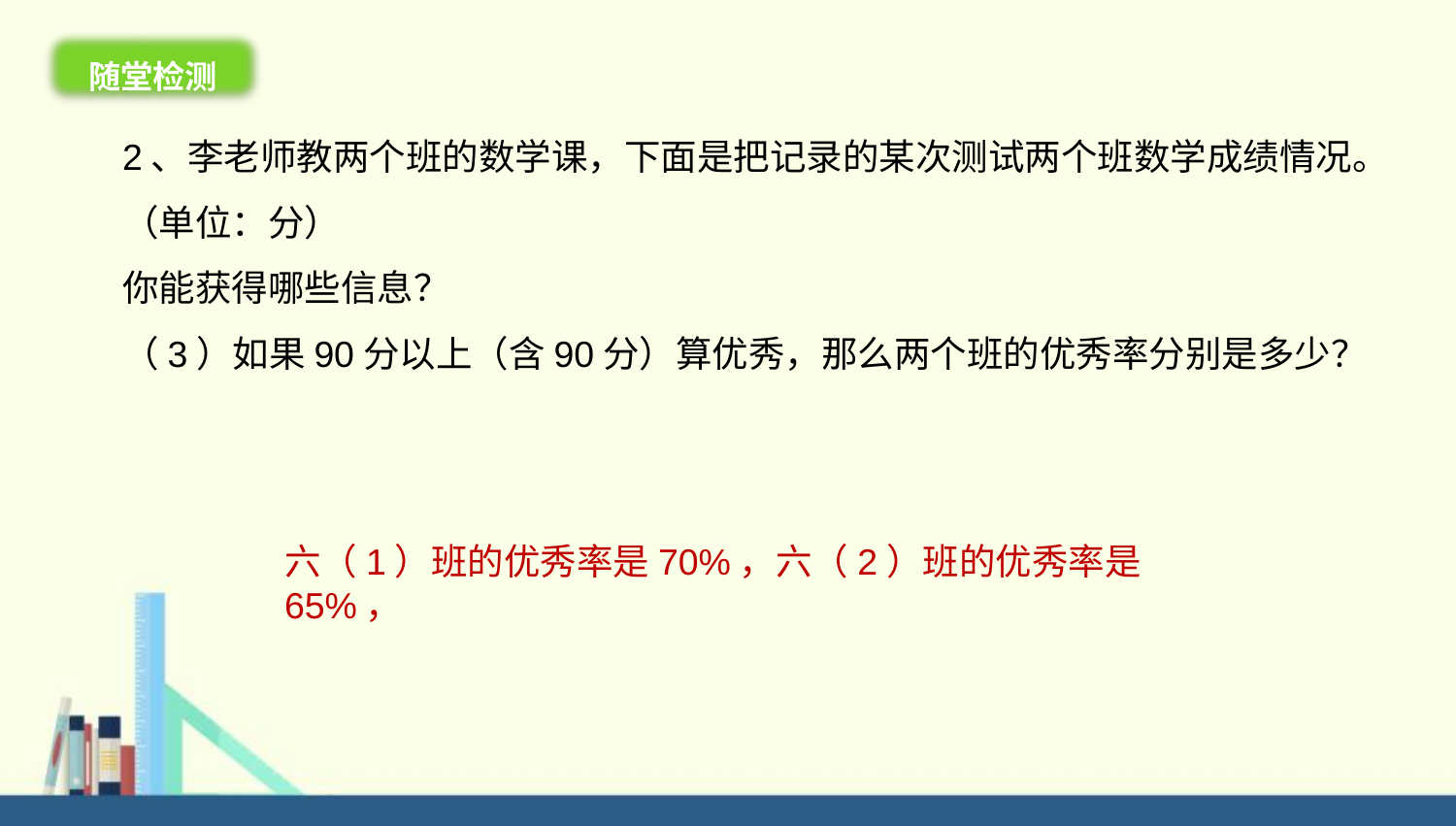

随堂检测
2、李老师教两个班的数学课，下面是把记录的某次测试两个班数学成绩情况。（单位：分）
你能获得哪些信息？
（3）如果90分以上（含90分）算优秀，那么两个班的优秀率分别是多少？
六（1）班的优秀率是70%，六（2）班的优秀率是65%，